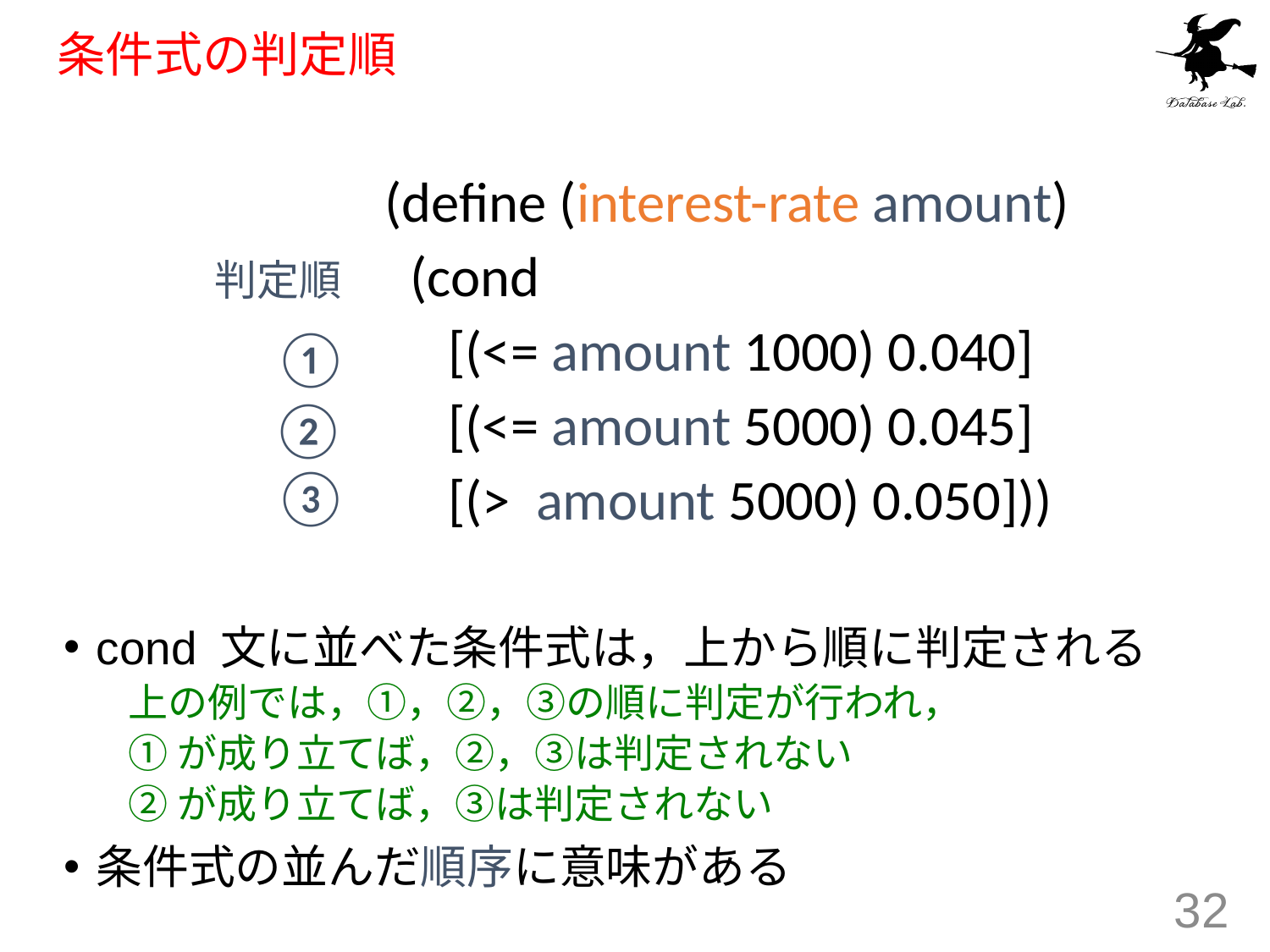

# 条件式の判定順
(define (interest-rate amount)
  (cond
     [(<= amount 1000) 0.040]
     [(<= amount 5000) 0.045]
     [(>  amount 5000) 0.050]))
判定順
①
②
③
cond 文に並べた条件式は，上から順に判定される
上の例では，①，②，③の順に判定が行われ，
①が成り立てば，②，③は判定されない
②が成り立てば，③は判定されない
条件式の並んだ順序に意味がある
32